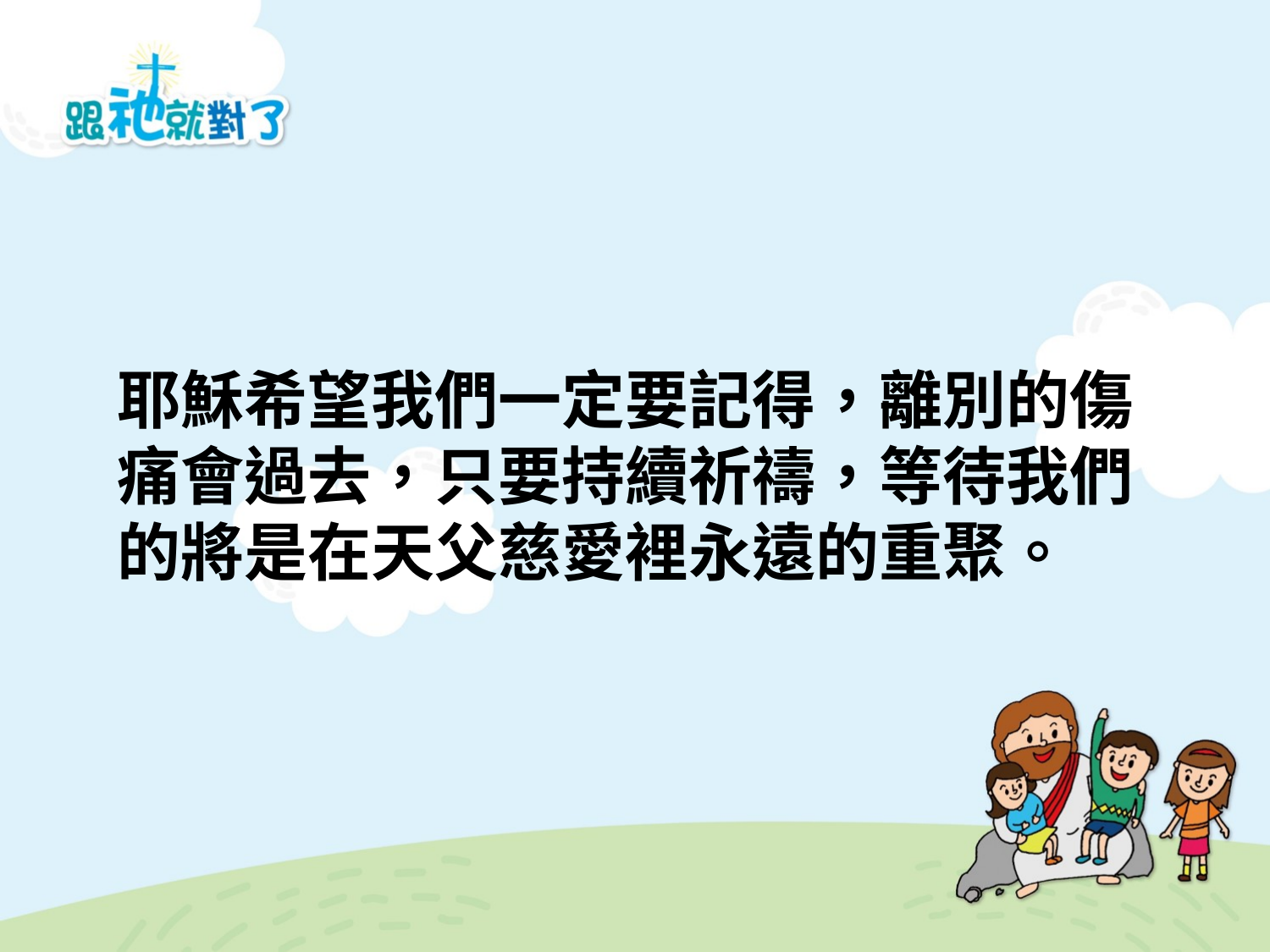

耶穌希望我們一定要記得，離別的傷痛會過去，只要持續祈禱，等待我們的將是在天父慈愛裡永遠的重聚。